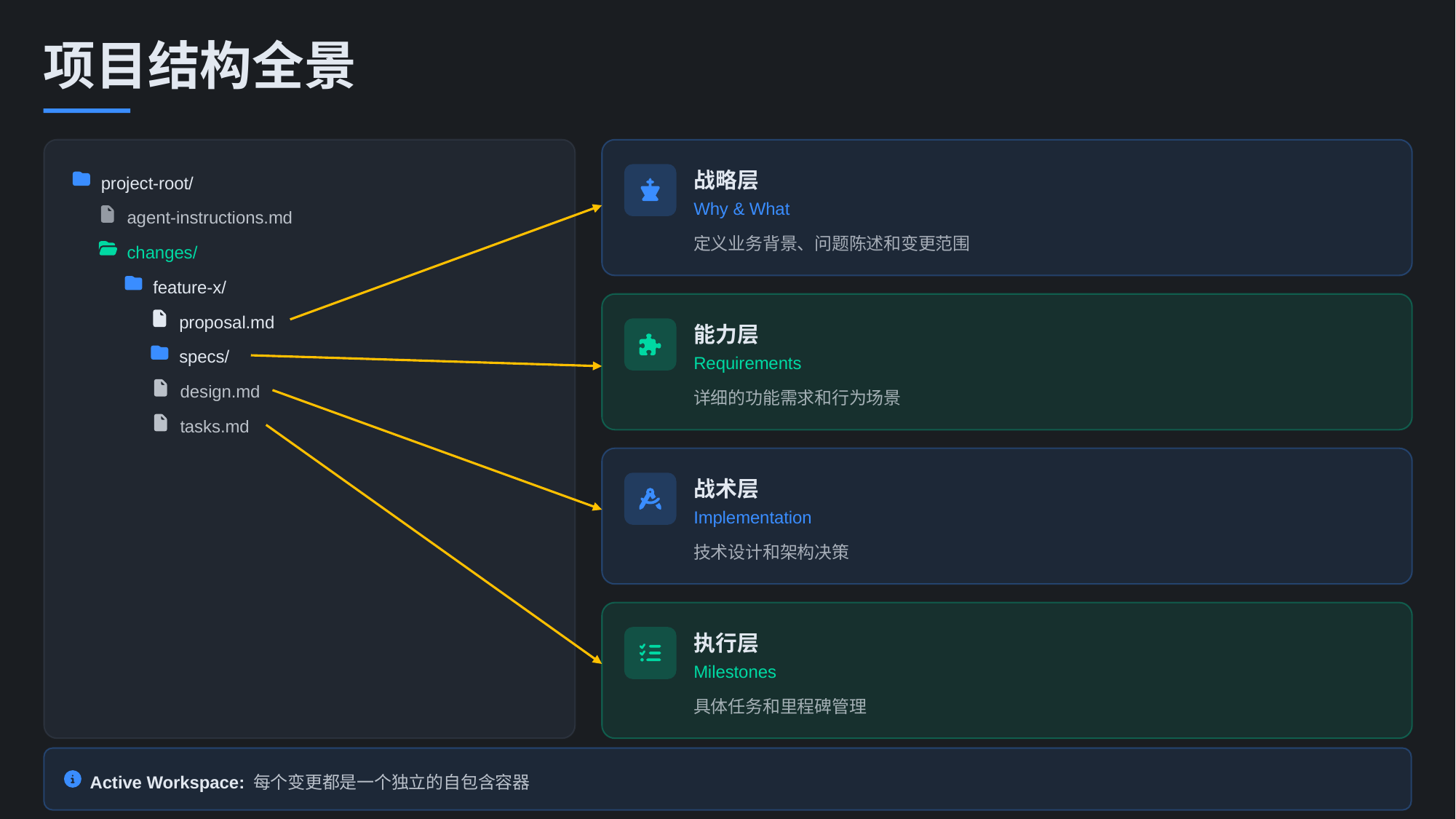

项目结构全景

战略层

project-root/

Why & What
agent-instructions.md

定义业务背景、问题陈述和变更范围
changes/

feature-x/

proposal.md

能力层

specs/

Requirements
design.md

详细的功能需求和行为场景
tasks.md

战术层

Implementation
技术设计和架构决策

执行层

Milestones
具体任务和里程碑管理

Active Workspace: 每个变更都是一个独立的自包含容器